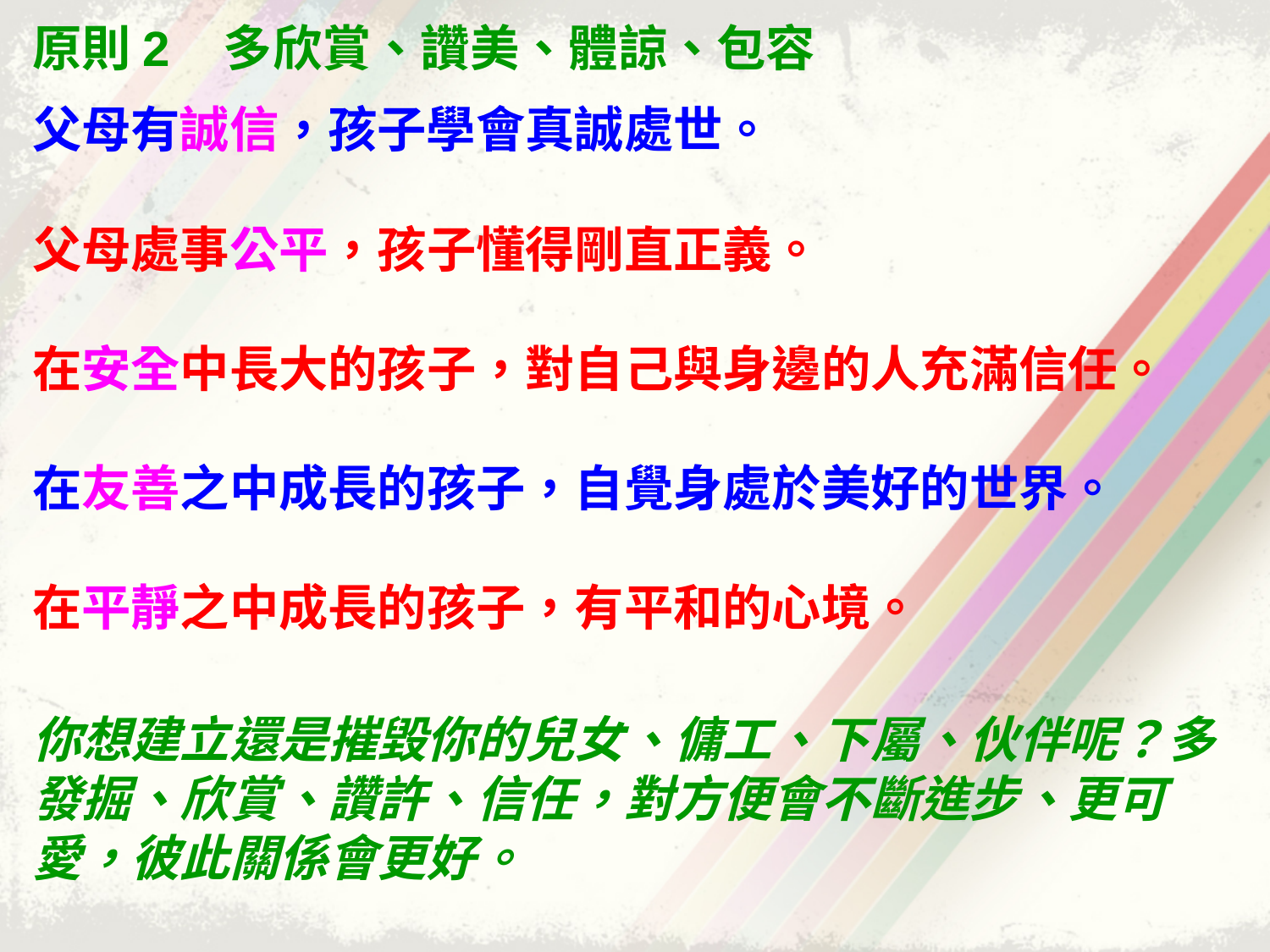

原則2   多欣賞、讚美、體諒、包容
父母有誠信，孩子學會真誠處世。
父母處事公平，孩子懂得剛直正義。
在安全中長大的孩子，對自己與身邊的人充滿信任。
在友善之中成長的孩子，自覺身處於美好的世界。
在平靜之中成長的孩子，有平和的心境。

你想建立還是摧毀你的兒女、傭工、下屬、伙伴呢？多發掘、欣賞、讚許、信任，對方便會不斷進步、更可愛，彼此關係會更好。